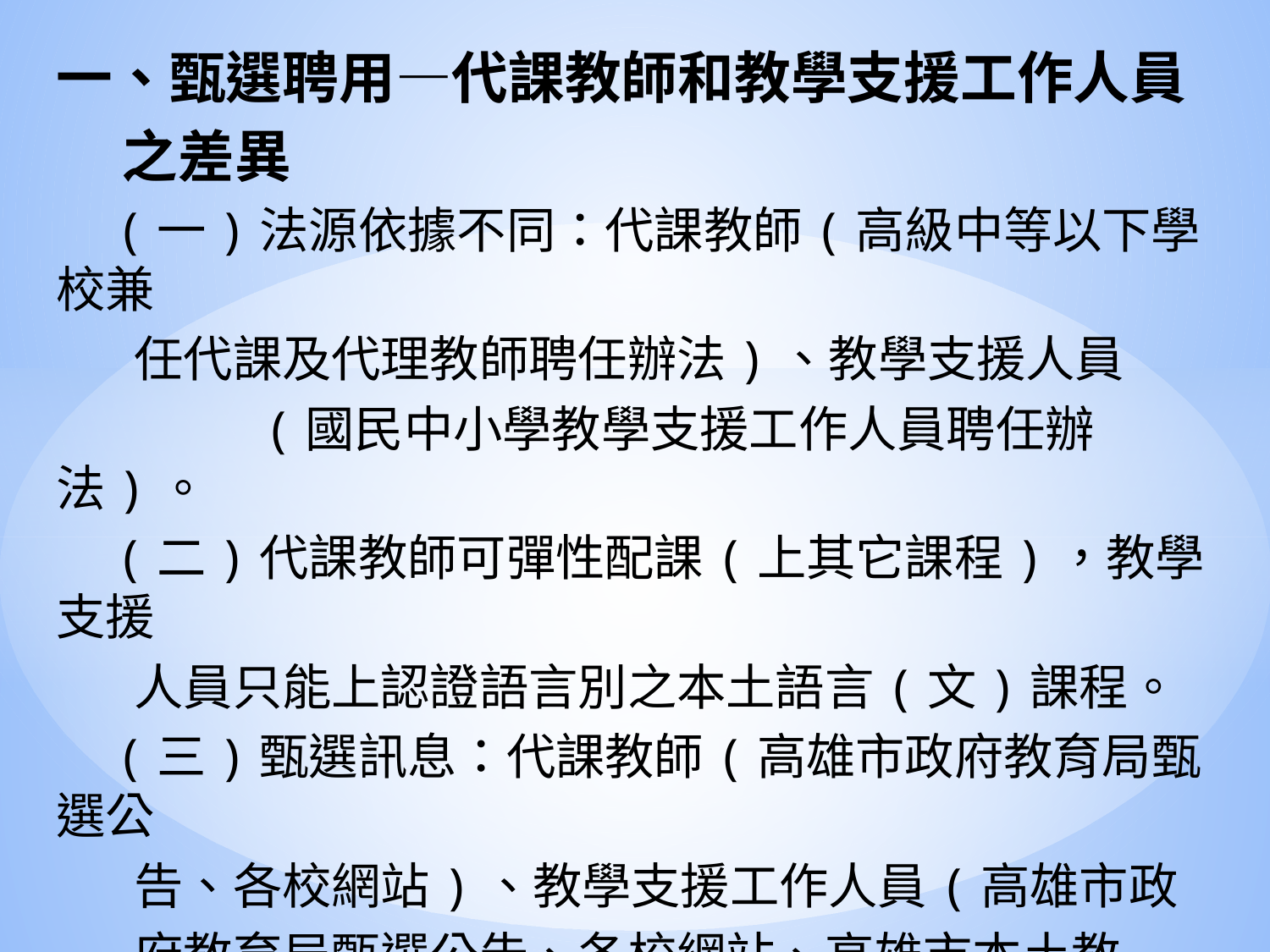

一、甄選聘用—代課教師和教學支援工作人員
    之差異
  (一)法源依據不同：代課教師(高級中等以下學校兼
      任代課及代理教師聘任辦法)、教學支援人員
       (國民中小學教學支援工作人員聘任辦法)。
  (二)代課教師可彈性配課(上其它課程)，教學支援
      人員只能上認證語言別之本土語言(文)課程。
  (三)甄選訊息：代課教師(高雄市政府教育局甄選公
      告、各校網站)、教學支援工作人員(高雄市政
      府教育局甄選公告、各校網站、高雄市本土教
      育暨臺灣母語日資源整合網)。